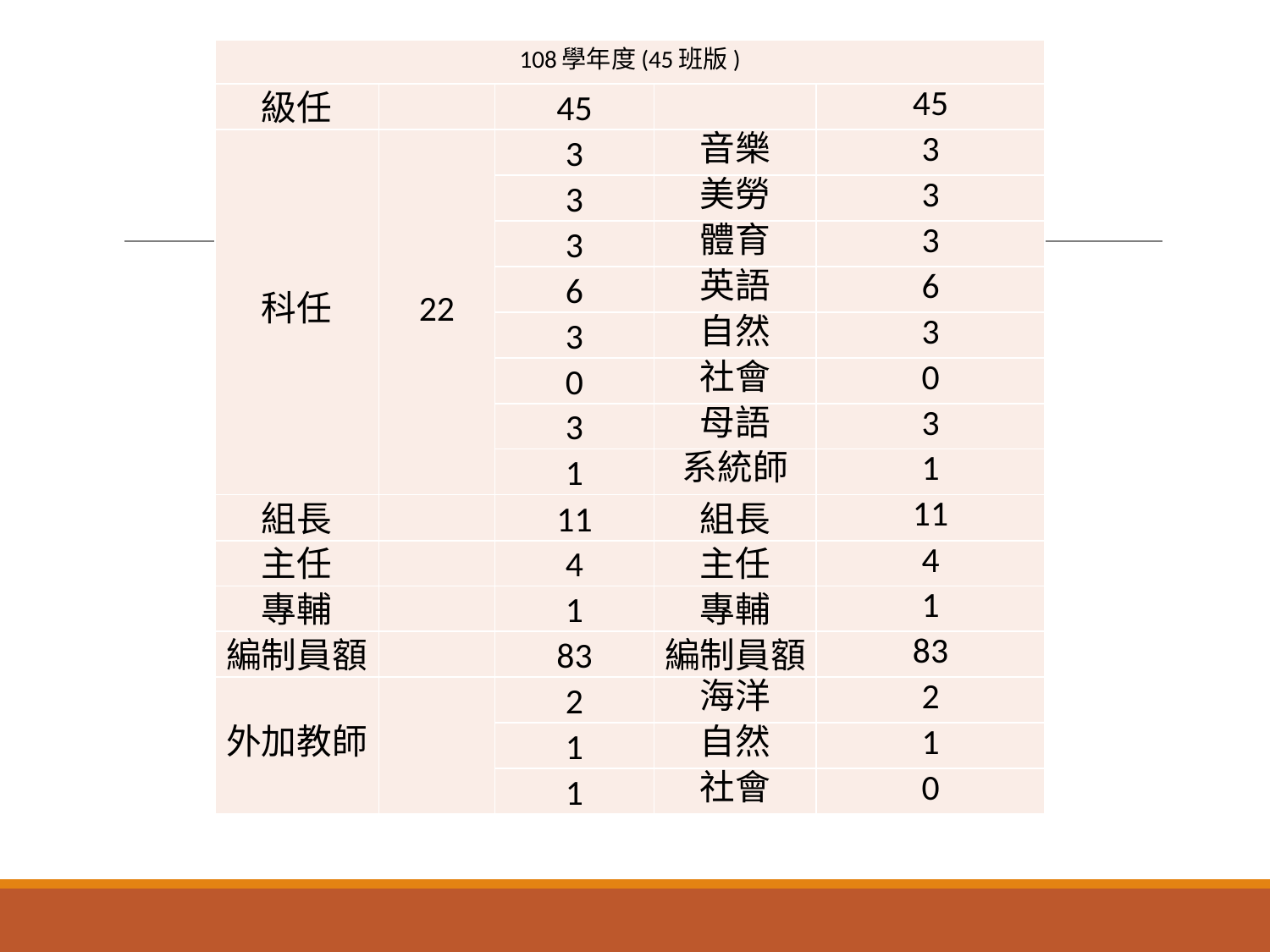

#
| 108學年度(45班版) |  |  |  |  |
| --- | --- | --- | --- | --- |
| 級任 |  | 45 |  | 45 |
| 科任 | 22 | 3 | 音樂 | 3 |
|  |  | 3 | 美勞 | 3 |
|  |  | 3 | 體育 | 3 |
|  |  | 6 | 英語 | 6 |
|  |  | 3 | 自然 | 3 |
|  |  | 0 | 社會 | 0 |
|  |  | 3 | 母語 | 3 |
|  |  | 1 | 系統師 | 1 |
| 組長 |  | 11 | 組長 | 11 |
| 主任 |  | 4 | 主任 | 4 |
| 專輔 |  | 1 | 專輔 | 1 |
| 編制員額 |  | 83 | 編制員額 | 83 |
| 外加教師 |  | 2 | 海洋 | 2 |
|  |  | 1 | 自然 | 1 |
|  |  | 1 | 社會 | 0 |